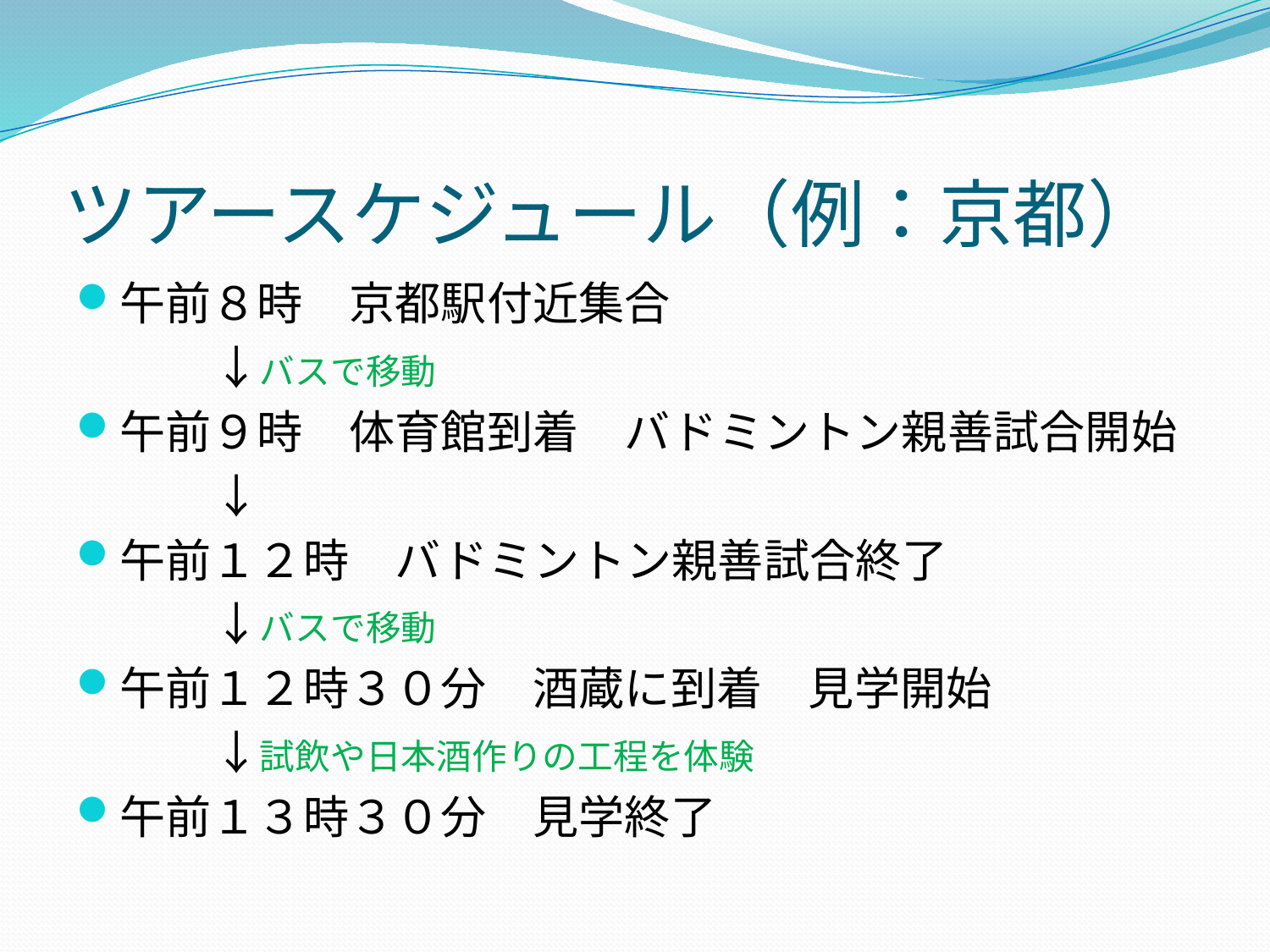

# ツアースケジュール（例：京都）
午前８時　京都駅付近集合
　　　↓バスで移動
午前９時　体育館到着　バドミントン親善試合開始
　　　↓
午前１２時　バドミントン親善試合終了
　　　↓バスで移動
午前１２時３０分　酒蔵に到着　見学開始
　　　↓試飲や日本酒作りの工程を体験
午前１３時３０分　見学終了